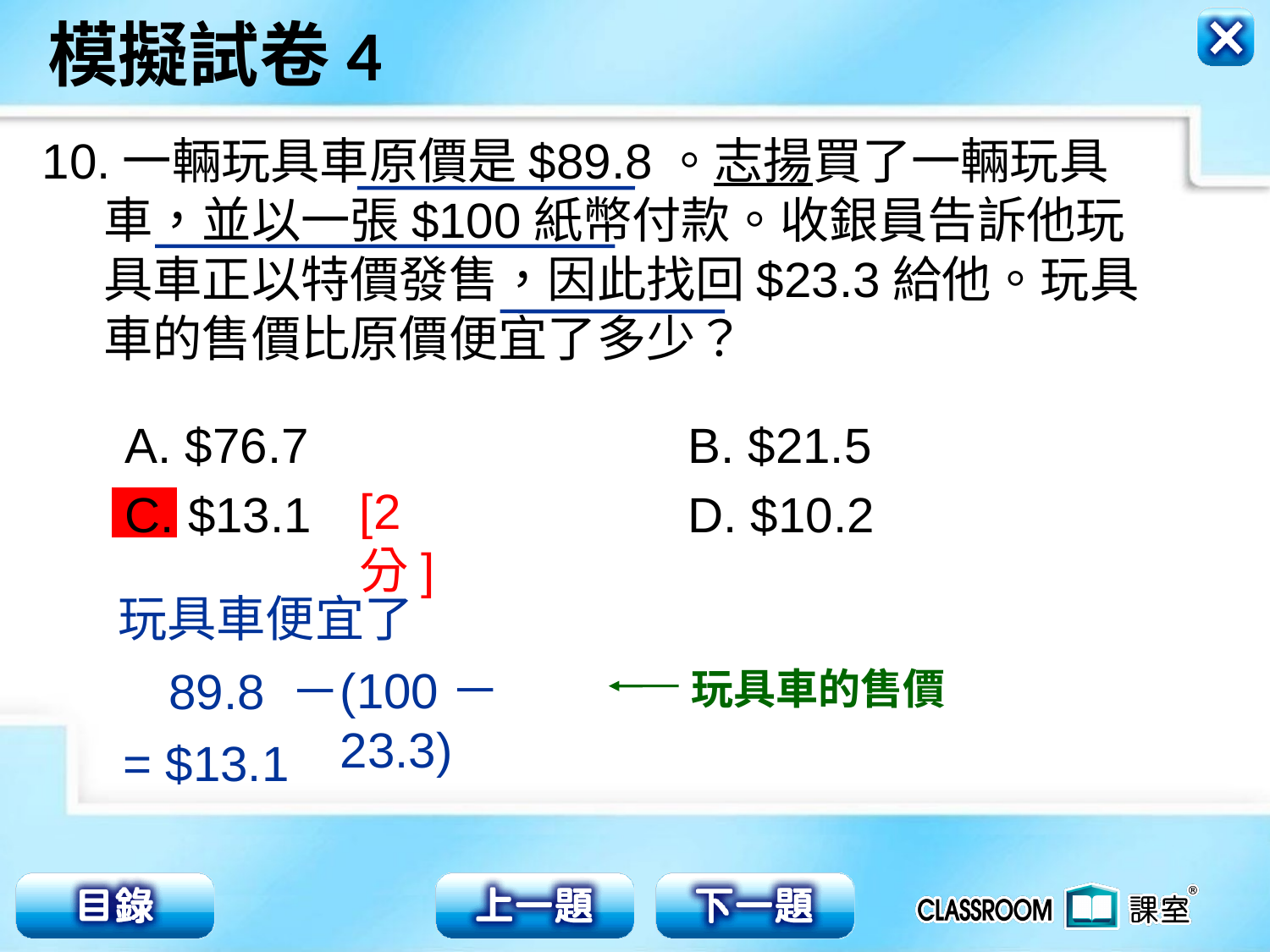

10.一輛玩具車原價是$89.8。志揚買了一輛玩具車，並以一張$100紙幣付款。收銀員告訴他玩具車正以特價發售，因此找回$23.3給他。玩具車的售價比原價便宜了多少？

A. $76.7                	    B. $21.5
C. $13.1                   	    D. $10.2
[2分]

玩具車便宜了
(100－23.3)
89.8 －
玩具車的售價

= $13.1